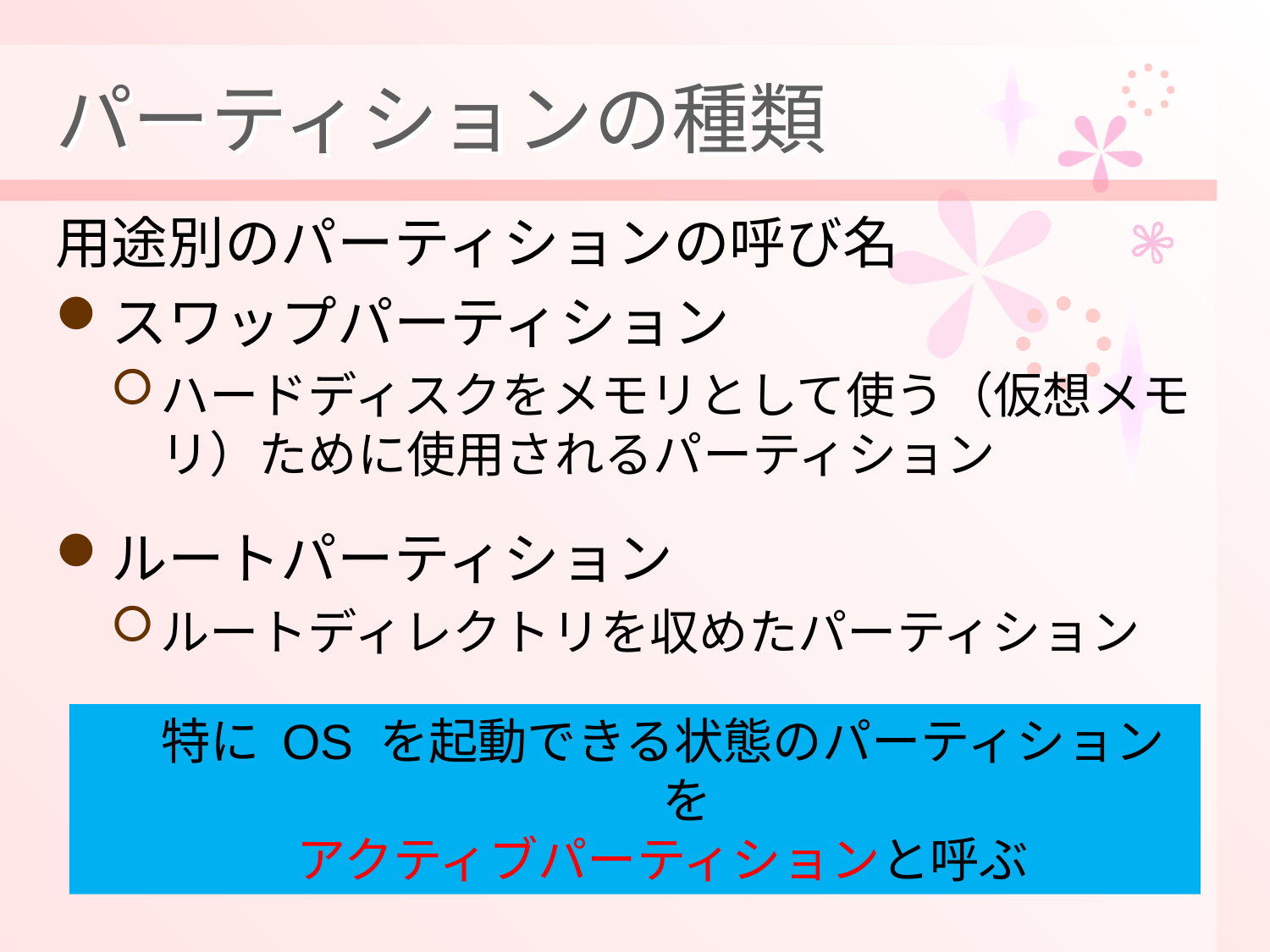

# パーティションの種類
用途別のパーティションの呼び名
スワップパーティション
ハードディスクをメモリとして使う（仮想メモリ）ために使用されるパーティション

ルートパーティション
ルートディレクトリを収めたパーティション

特に OS を起動できる状態のパーティションを
アクティブパーティションと呼ぶ